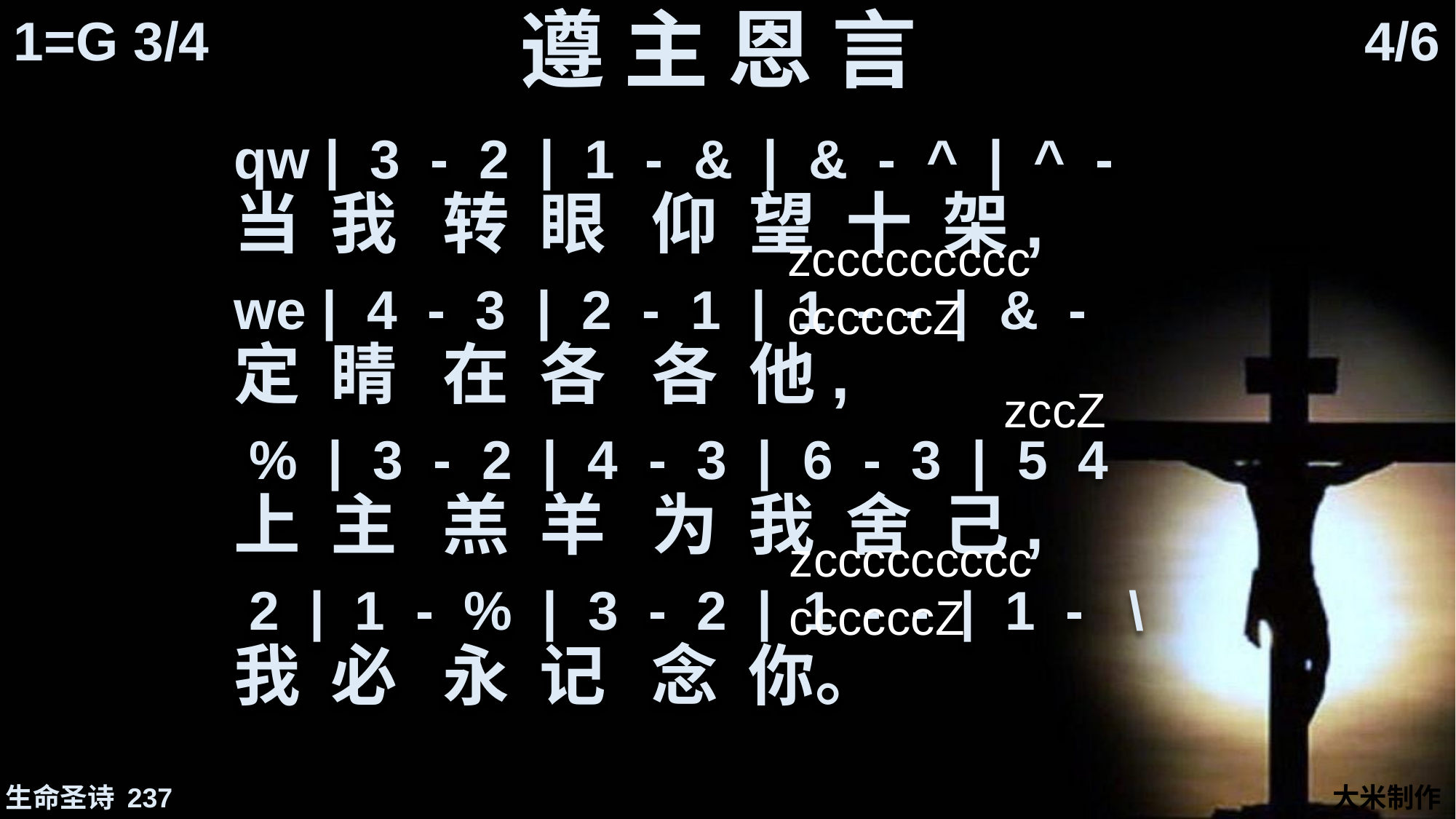

# 遵 主 恩 言
4/6
1=G 3/4
qw |  3  -  2  |  1  -  &  |  &  -  ^  |  ^  -
当  我   转  眼   仰  望  十  架,

we |  4  -  3  |  2  -  1  |  1  -  -  |  &  -
定  睛   在  各   各  他,

 %  |  3  -  2  |  4  -  3  |  6  -  3  |  5  4
上  主   羔  羊   为  我  舍  己,

 2  |  1  -  %  |  3  -  2  |  1  -  -  |  1  -   \
我  必   永  记   念  你。
zcccccccccccccccZ
zccZ
zcccccccccccccccZ
生命圣诗 237
大米制作